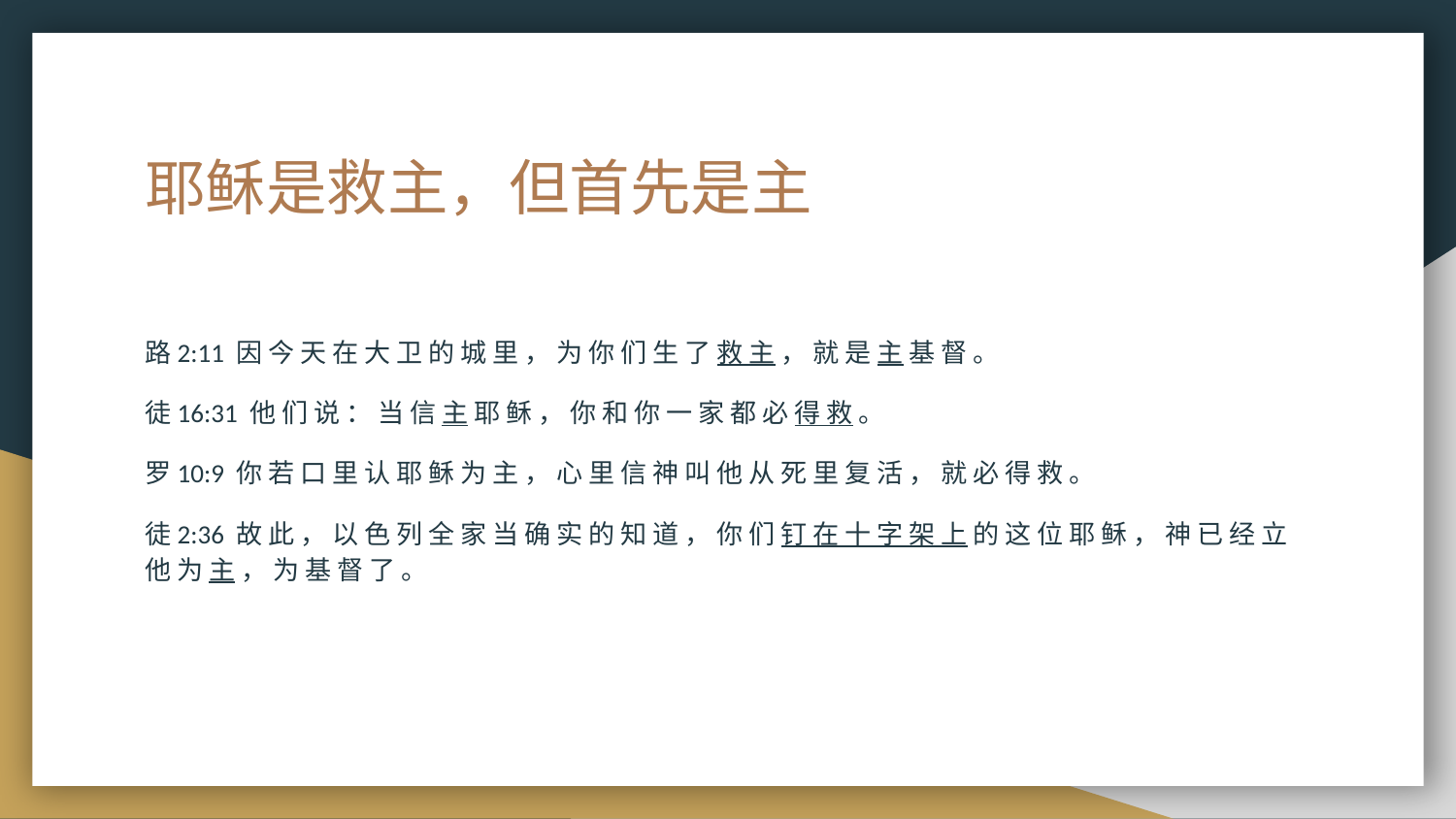

# 耶稣是救主，但首先是主
路2:11 因 今 天 在 大 卫 的 城 里 ， 为 你 们 生 了 救 主 ， 就 是 主 基 督 。
徒16:31 他 们 说 ： 当 信 主 耶 稣 ， 你 和 你 一 家 都 必 得 救 。
罗10:9 你 若 口 里 认 耶 稣 为 主 ， 心 里 信 神 叫 他 从 死 里 复 活 ， 就 必 得 救 。
徒2:36 故 此 ， 以 色 列 全 家 当 确 实 的 知 道 ， 你 们 钉 在 十 字 架 上 的 这 位 耶 稣 ， 神 已 经 立 他 为 主 ， 为 基 督 了 。